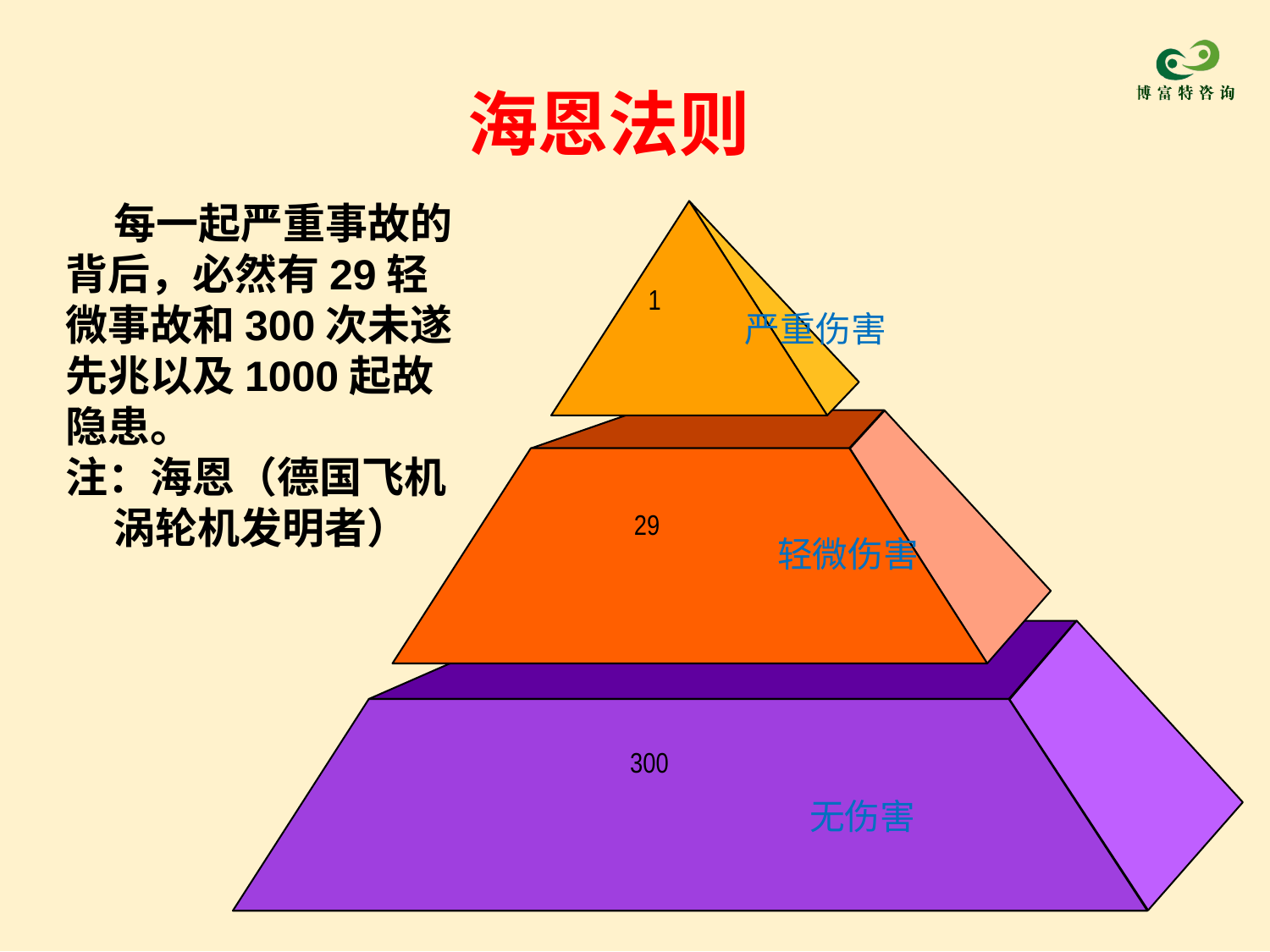

# 海恩法则
    每一起严重事故的
背后，必然有29轻
微事故和300次未遂
先兆以及1000起故
隐患。
注：海恩（德国飞机涡轮机发明者）

1
严重伤害
29
轻微伤害
300
无伤害
16